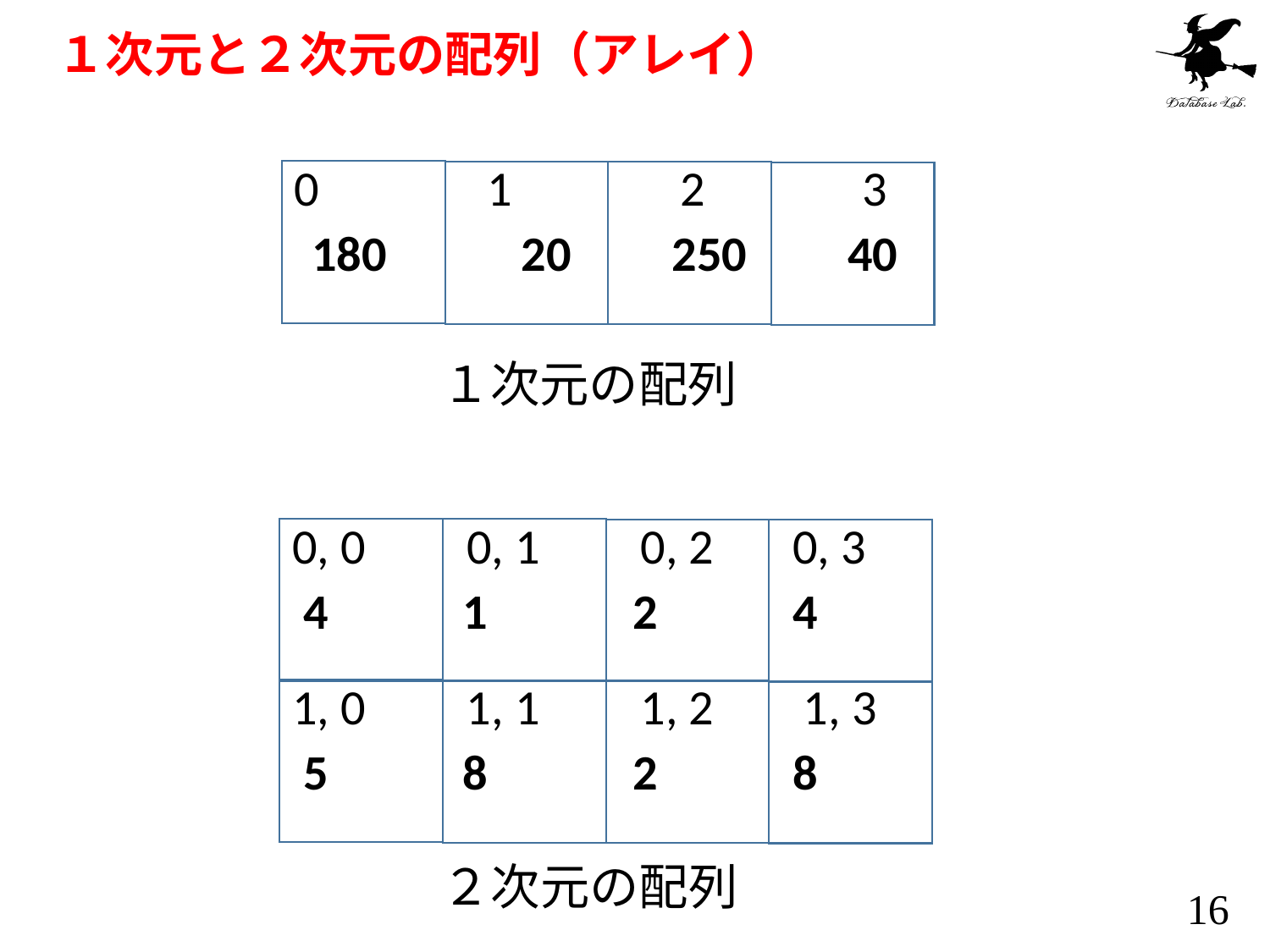

# １次元と２次元の配列（アレイ）
0               1               2              3

180            20         250         40
１次元の配列
0, 0         0, 1         0, 2       0, 3

4            1             2            4
1, 0         1, 1         1, 2        1, 3

5            8             2            8
２次元の配列
16